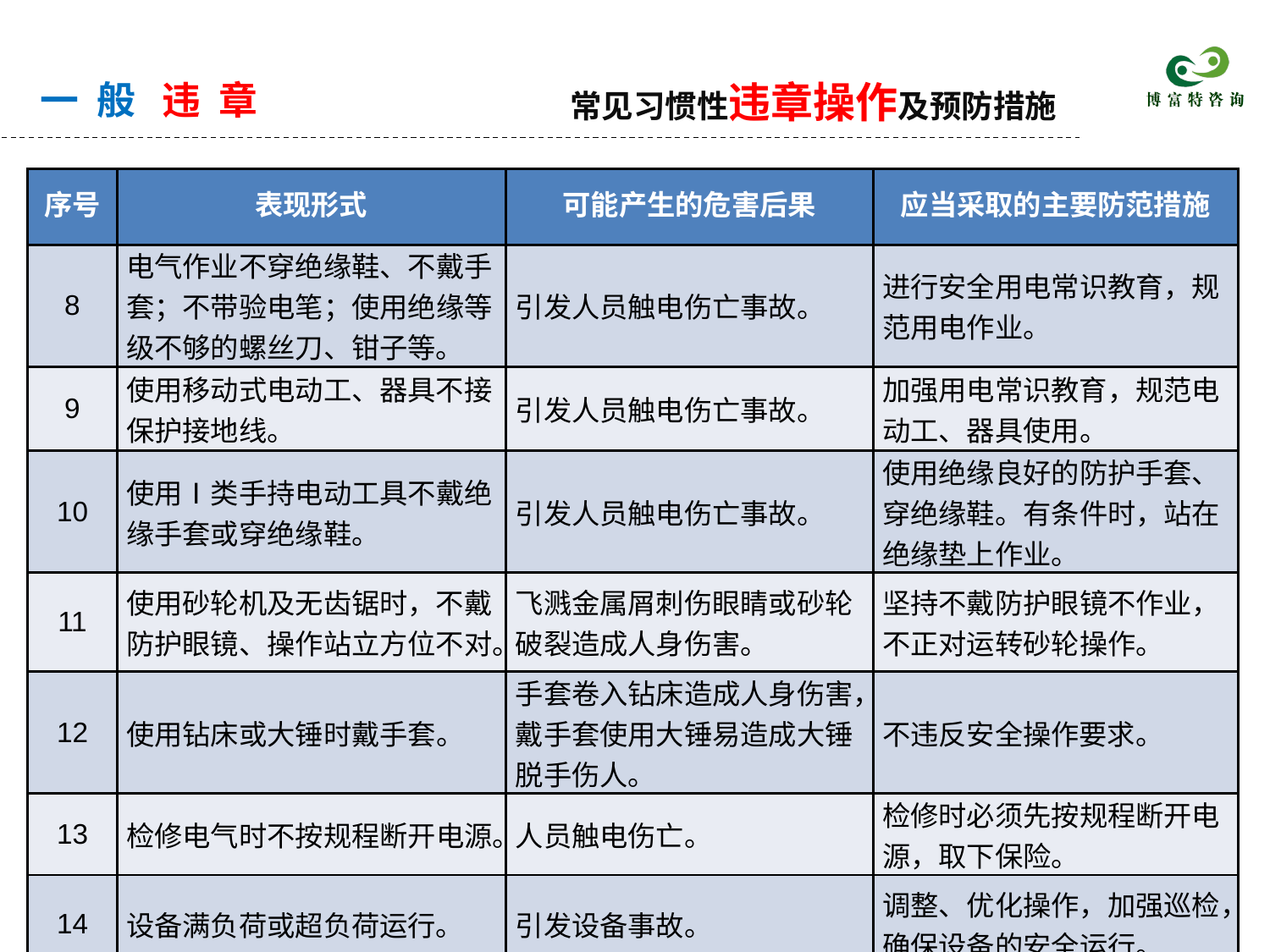

一  般   违  章
| 序号 | 表现形式 | 可能产生的危害后果 | 应当采取的主要防范措施 |
| --- | --- | --- | --- |
| 8 | 电气作业不穿绝缘鞋、不戴手套；不带验电笔；使用绝缘等级不够的螺丝刀、钳子等。 | 引发人员触电伤亡事故。 | 进行安全用电常识教育，规范用电作业。 |
| 9 | 使用移动式电动工、器具不接保护接地线。 | 引发人员触电伤亡事故。 | 加强用电常识教育，规范电动工、器具使用。 |
| 10 | 使用Ⅰ类手持电动工具不戴绝缘手套或穿绝缘鞋。 | 引发人员触电伤亡事故。 | 使用绝缘良好的防护手套、穿绝缘鞋。有条件时，站在绝缘垫上作业。 |
| 11 | 使用砂轮机及无齿锯时，不戴防护眼镜、操作站立方位不对。 | 飞溅金属屑刺伤眼睛或砂轮破裂造成人身伤害。 | 坚持不戴防护眼镜不作业，不正对运转砂轮操作。 |
| 12 | 使用钻床或大锤时戴手套。 | 手套卷入钻床造成人身伤害，戴手套使用大锤易造成大锤脱手伤人。 | 不违反安全操作要求。 |
| 13 | 检修电气时不按规程断开电源。 | 人员触电伤亡。 | 检修时必须先按规程断开电源，取下保险。 |
| 14 | 设备满负荷或超负荷运行。 | 引发设备事故。 | 调整、优化操作，加强巡检，确保设备的安全运行。 |